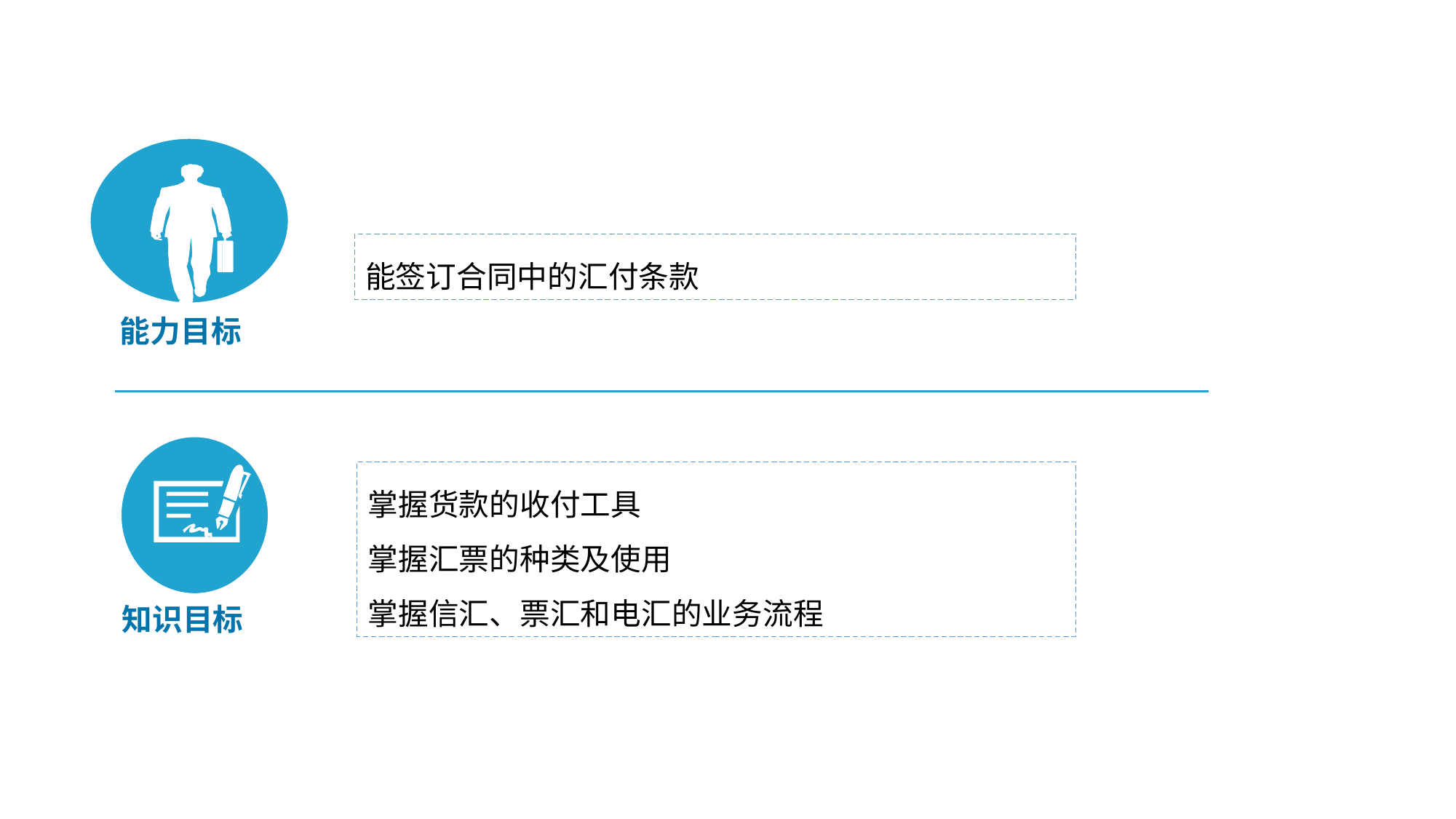

能签订合同中的汇付条款
能力目标

掌握货款的收付工具
掌握汇票的种类及使用
掌握信汇、票汇和电汇的业务流程
知识目标